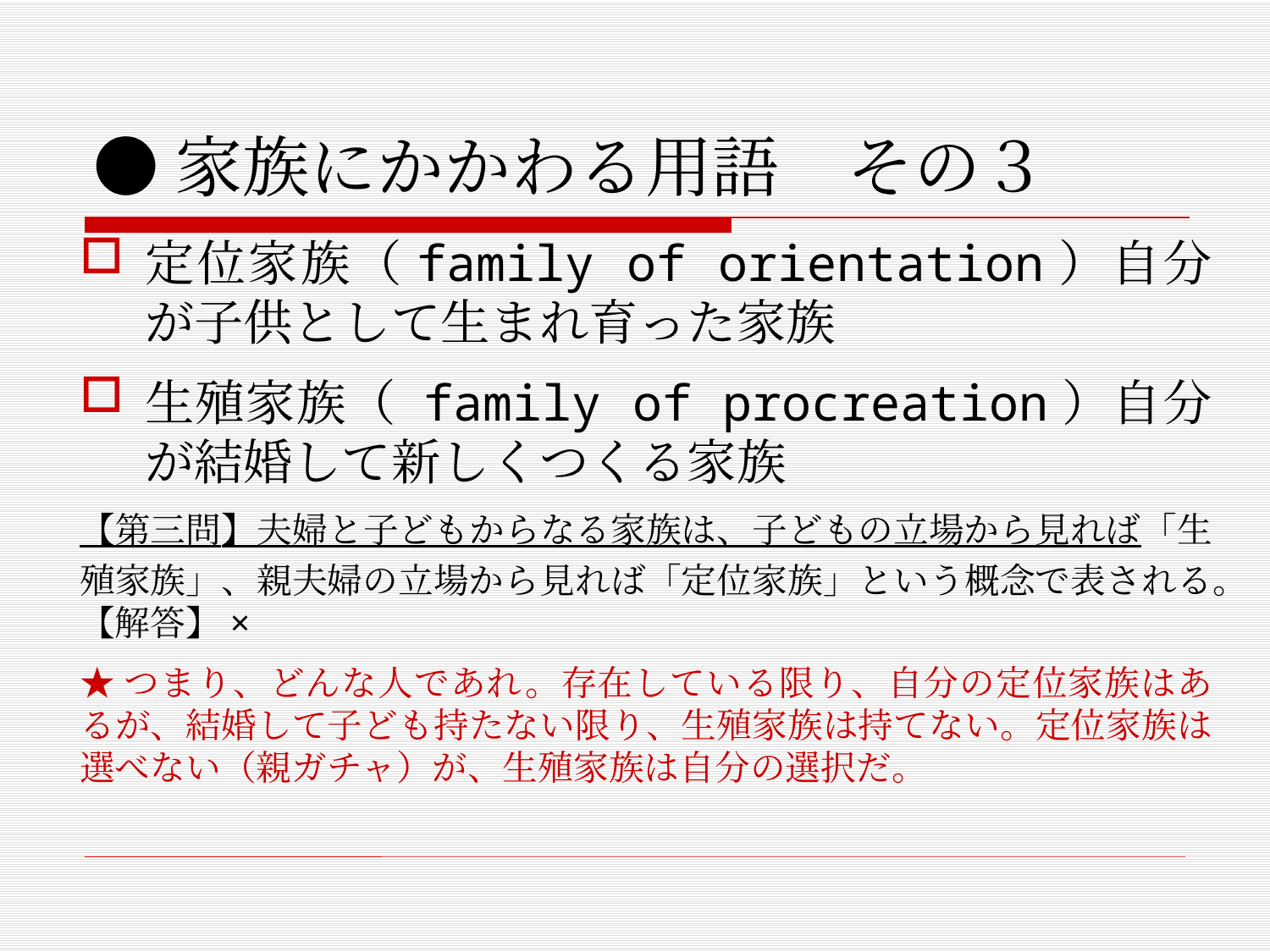

# ●家族にかかわる用語　その３
定位家族（family of orientation）自分が子供として生まれ育った家族
生殖家族（ family of procreation）自分が結婚して新しくつくる家族
【第三問】夫婦と子どもからなる家族は、子どもの立場から見れば「生殖家族」、親夫婦の立場から見れば「定位家族」という概念で表される。【解答】×
★つまり、どんな人であれ。存在している限り、自分の定位家族はあるが、結婚して子ども持たない限り、生殖家族は持てない。定位家族は選べない（親ガチャ）が、生殖家族は自分の選択だ。